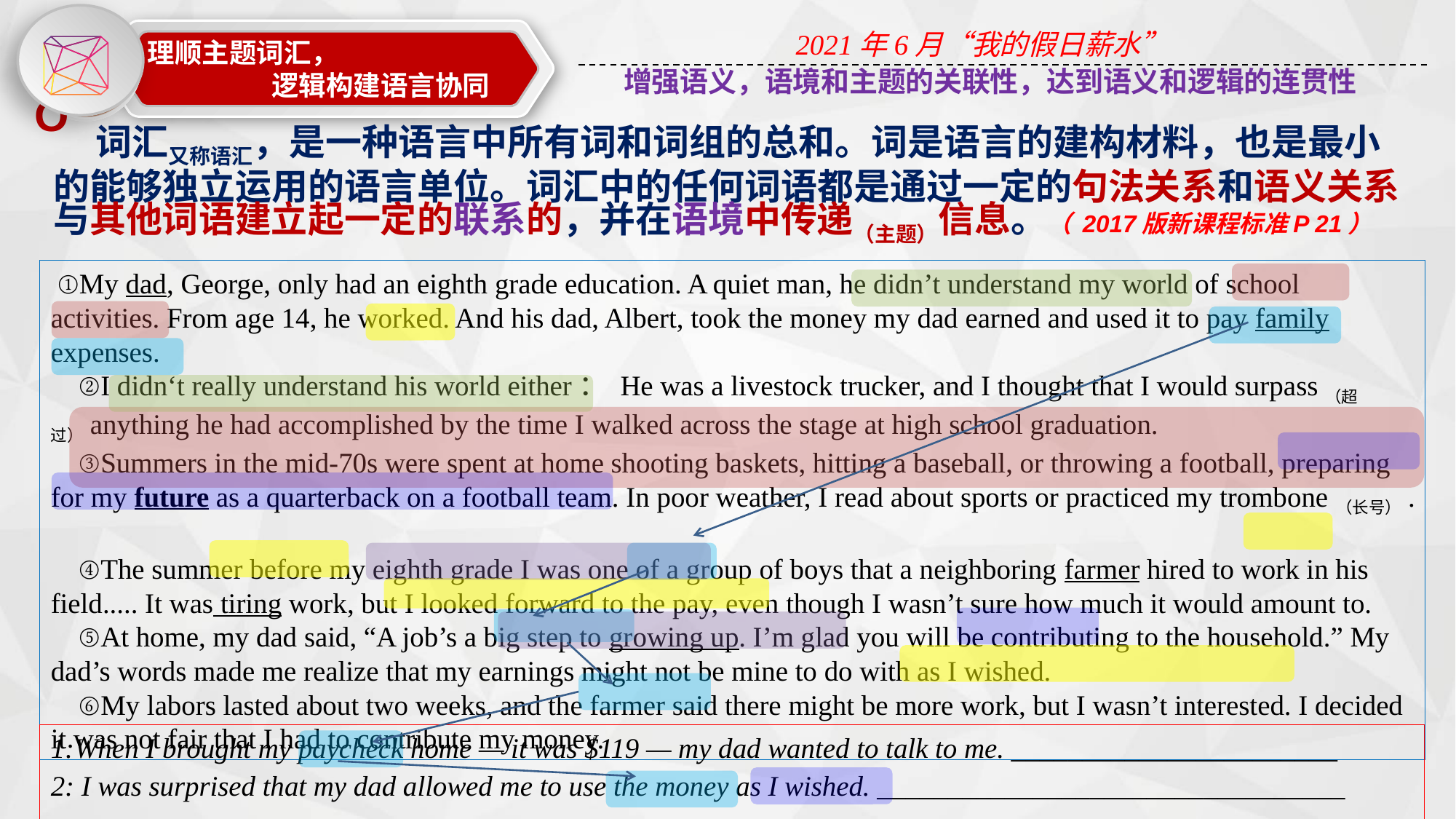

2021年6月“我的假日薪水”
理顺主题词汇，
                   逻辑构建语言协同

增强语义，语境和主题的关联性，达到语义和逻辑的连贯性
    词汇又称语汇，是一种语言中所有词和词组的总和。词是语言的建构材料，也是最小的能够独立运用的语言单位。词汇中的任何词语都是通过一定的句法关系和语义关系与其他词语建立起一定的联系的，并在语境中传递（主题）信息。（ 2017版新课程标准P 21）
 ①My dad, George, only had an eighth grade education. A quiet man, he didn’t understand my world of school activities. From age 14, he worked. And his dad, Albert, took the money my dad earned and used it to pay family expenses.
    ②I didn‘t really understand his world either： He was a livestock trucker, and I thought that I would surpass（超过）anything he had accomplished by the time I walked across the stage at high school graduation.
    ③Summers in the mid-70s were spent at home shooting baskets, hitting a baseball, or throwing a football, preparing for my future as a quarterback on a football team. In poor weather, I read about sports or practiced my trombone（长号）.
    ④The summer before my eighth grade I was one of a group of boys that a neighboring farmer hired to work in his field..... It was tiring work, but I looked forward to the pay, even though I wasn’t sure how much it would amount to.
    ⑤At home, my dad said, “A job’s a big step to growing up. I’m glad you will be contributing to the household.” My dad’s words made me realize that my earnings might not be mine to do with as I wished.
    ⑥My labors lasted about two weeks, and the farmer said there might be more work, but I wasn’t interested. I decided it was not fair that I had to contribute my money.

1:When I brought my paycheck home — it was $119 — my dad wanted to talk to me. _______________________
2: I was surprised that my dad allowed me to use the money as I wished. _________________________________